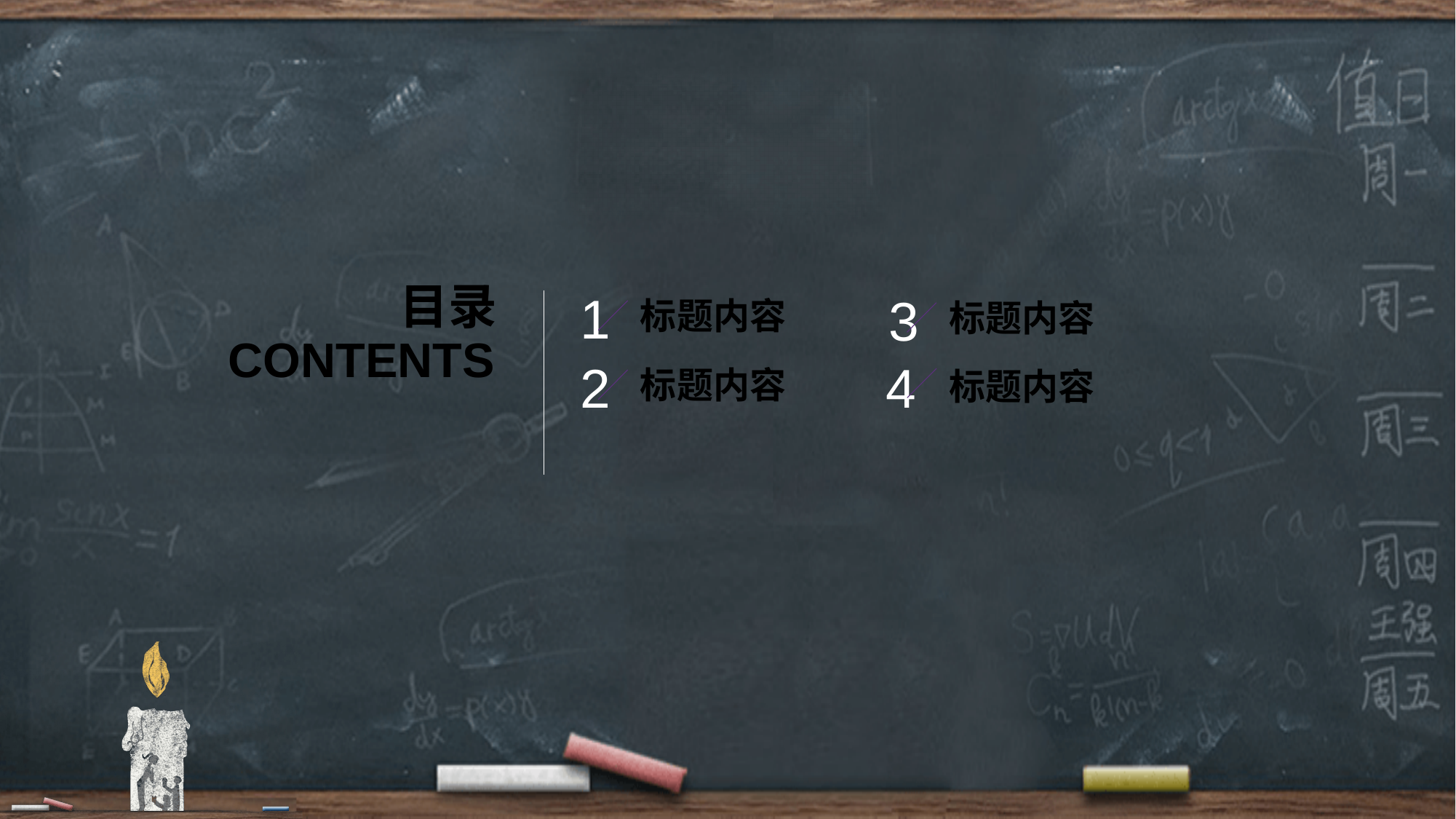

目录
CONTENTS
1
3
标题内容
标题内容
4
2
标题内容
标题内容